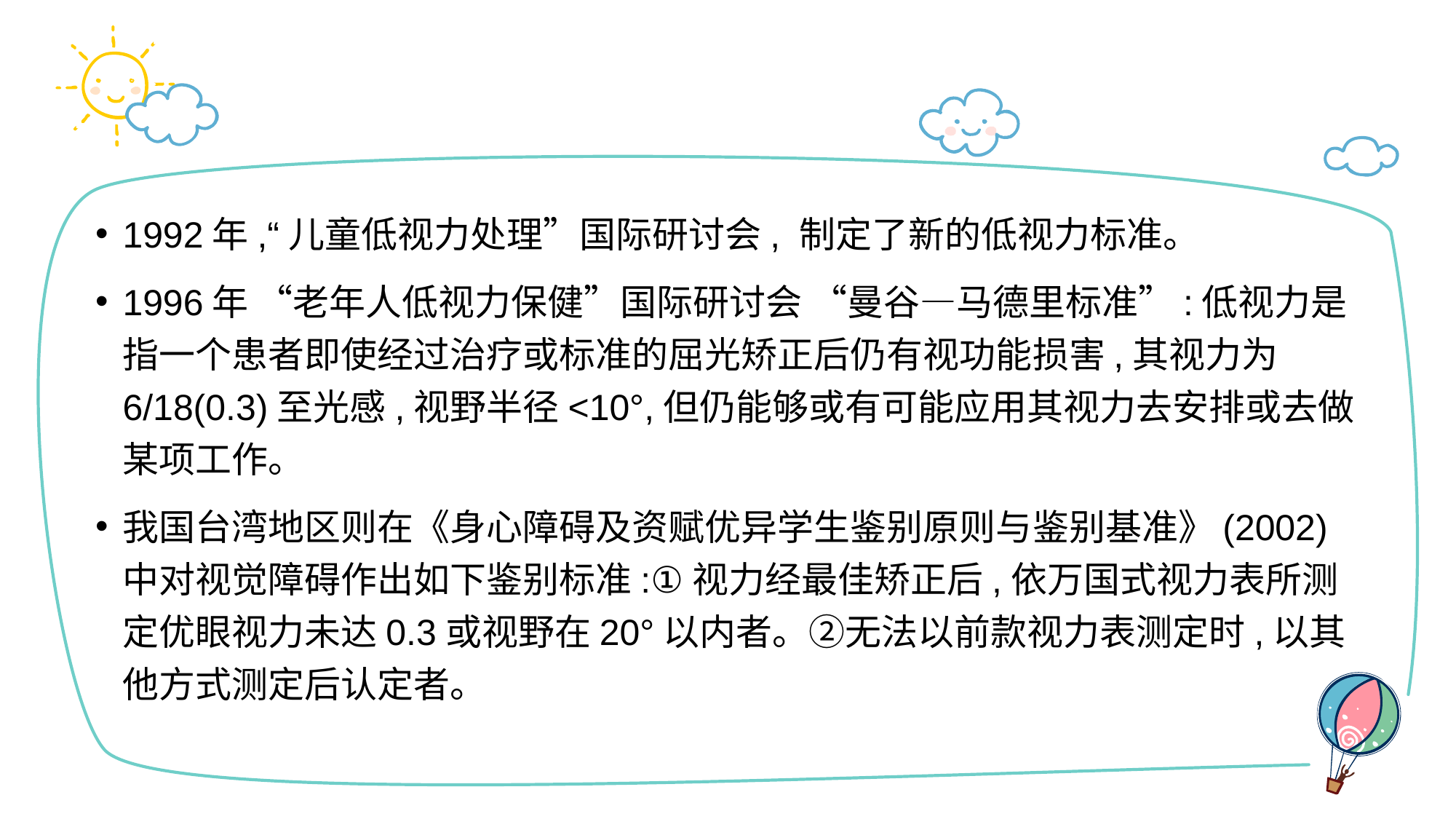

#
1992年,“儿童低视力处理”国际研讨会, 制定了新的低视力标准。
1996年 “老年人低视力保健”国际研讨会 “曼谷—马德里标准”:低视力是指一个患者即使经过治疗或标准的屈光矫正后仍有视功能损害,其视力为6/18(0.3)至光感,视野半径<10°,但仍能够或有可能应用其视力去安排或去做某项工作。
我国台湾地区则在《身心障碍及资赋优异学生鉴别原则与鉴别基准》(2002)中对视觉障碍作出如下鉴别标准:①视力经最佳矫正后,依万国式视力表所测定优眼视力未达0.3或视野在20°以内者。②无法以前款视力表测定时,以其他方式测定后认定者。